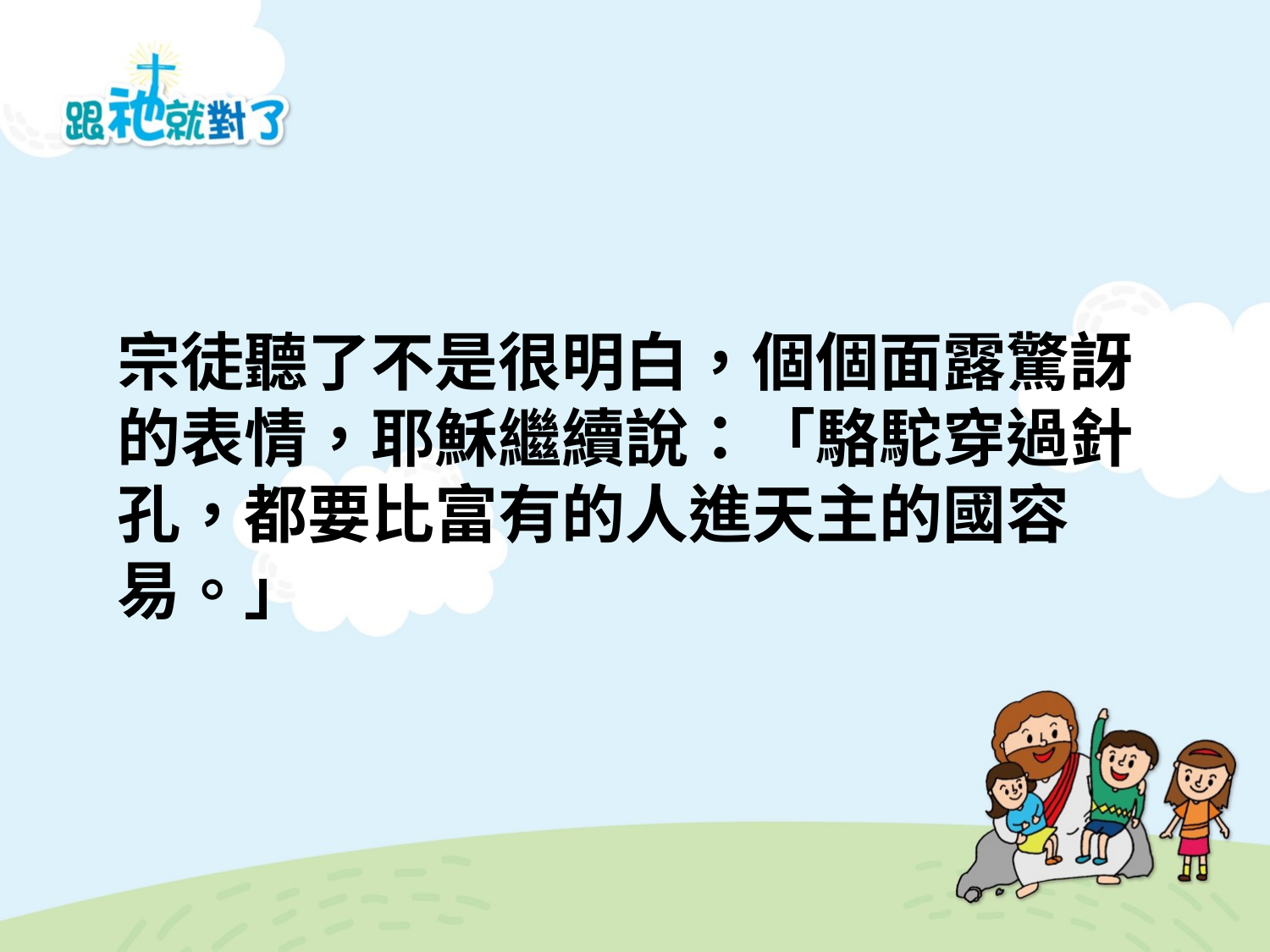

宗徒聽了不是很明白，個個面露驚訝的表情，耶穌繼續說：「駱駝穿過針孔，都要比富有的人進天主的國容易。」